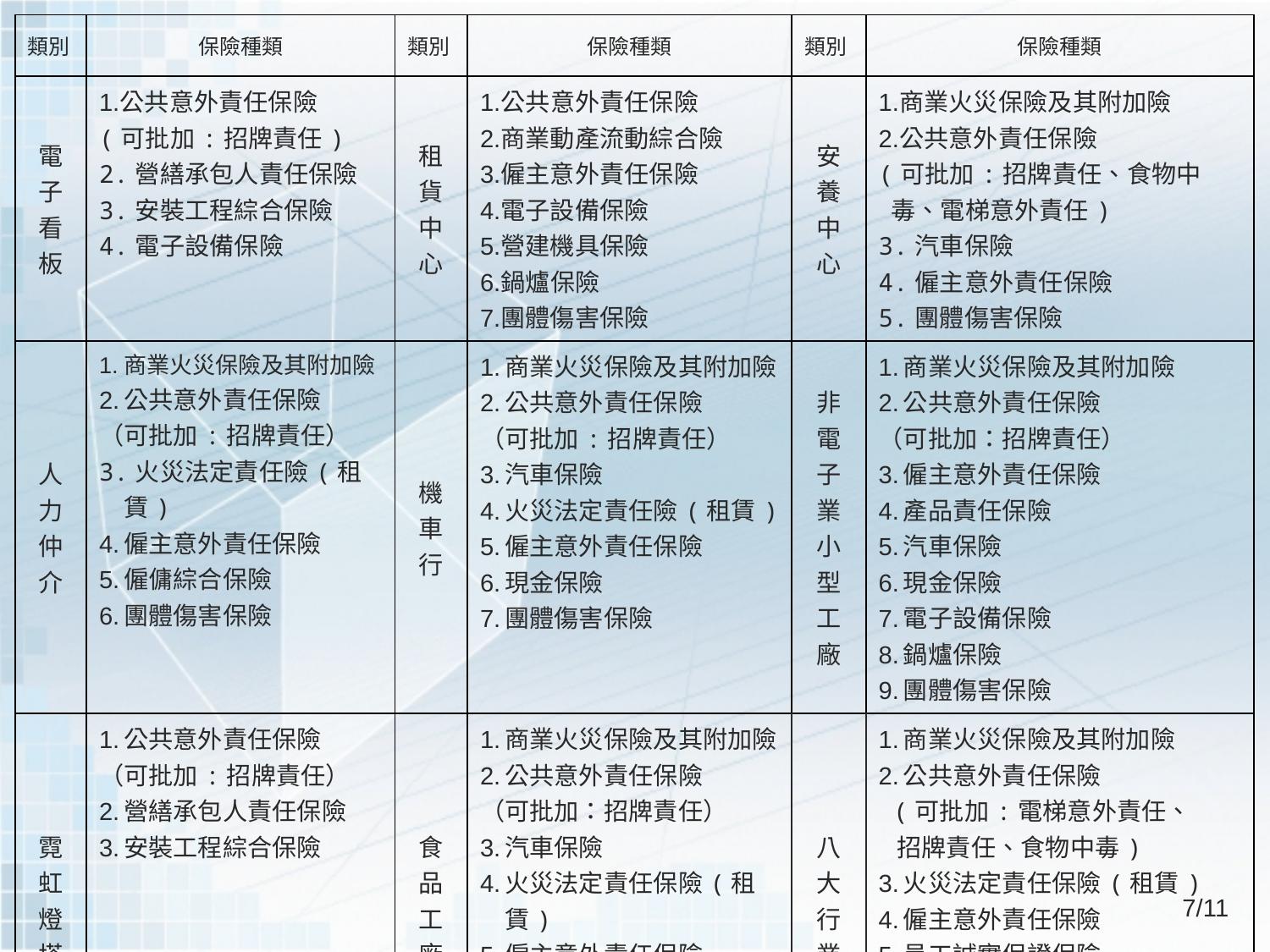

| 類別 | 保險種類 | 類別 | 保險種類 | 類別 | 保險種類 |
| --- | --- | --- | --- | --- | --- |
| 電 子 看 板 | 公共意外責任保險 (可批加:招牌責任) 2.營繕承包人責任保險 3.安裝工程綜合保險 4.電子設備保險 | 租 貨 中 心 | 公共意外責任保險 商業動產流動綜合險 僱主意外責任保險 電子設備保險 營建機具保險 鍋爐保險 團體傷害保險 | 安 養 中 心 | 商業火災保險及其附加險 公共意外責任保險 (可批加:招牌責任、食物中毒、電梯意外責任) 3.汽車保險 4.僱主意外責任保險 5.團體傷害保險 |
| 人 力 仲 介 | 商業火災保險及其附加險 公共意外責任保險 （可批加:招牌責任） 3.火災法定責任險(租賃) 僱主意外責任保險 僱傭綜合保險 團體傷害保險 | 機 車 行 | 商業火災保險及其附加險 公共意外責任保險 （可批加:招牌責任） 汽車保險 火災法定責任險(租賃) 僱主意外責任保險 現金保險 團體傷害保險 | 非 電 子 業 小 型 工 廠 | 商業火災保險及其附加險 公共意外責任保險 （可批加：招牌責任） 僱主意外責任保險 產品責任保險 汽車保險 現金保險 電子設備保險 鍋爐保險 團體傷害保險 |
| 霓 虹 燈 塔 | 公共意外責任保險 （可批加:招牌責任） 營繕承包人責任保險 安裝工程綜合保險 | 食 品 工 廠 | 商業火災保險及其附加險 公共意外責任保險 （可批加：招牌責任） 汽車保險 火災法定責任保險(租賃) 僱主意外責任保險 產品責任保險 鍋爐保險 團體傷害保險 | 八大行業 | 商業火災保險及其附加險 公共意外責任保險 (可批加:電梯意外責任、 招牌責任、食物中毒) 火災法定責任保險(租賃) 僱主意外責任保險 員工誠實保證保險 現金保險 團體傷害保險 |

7/11